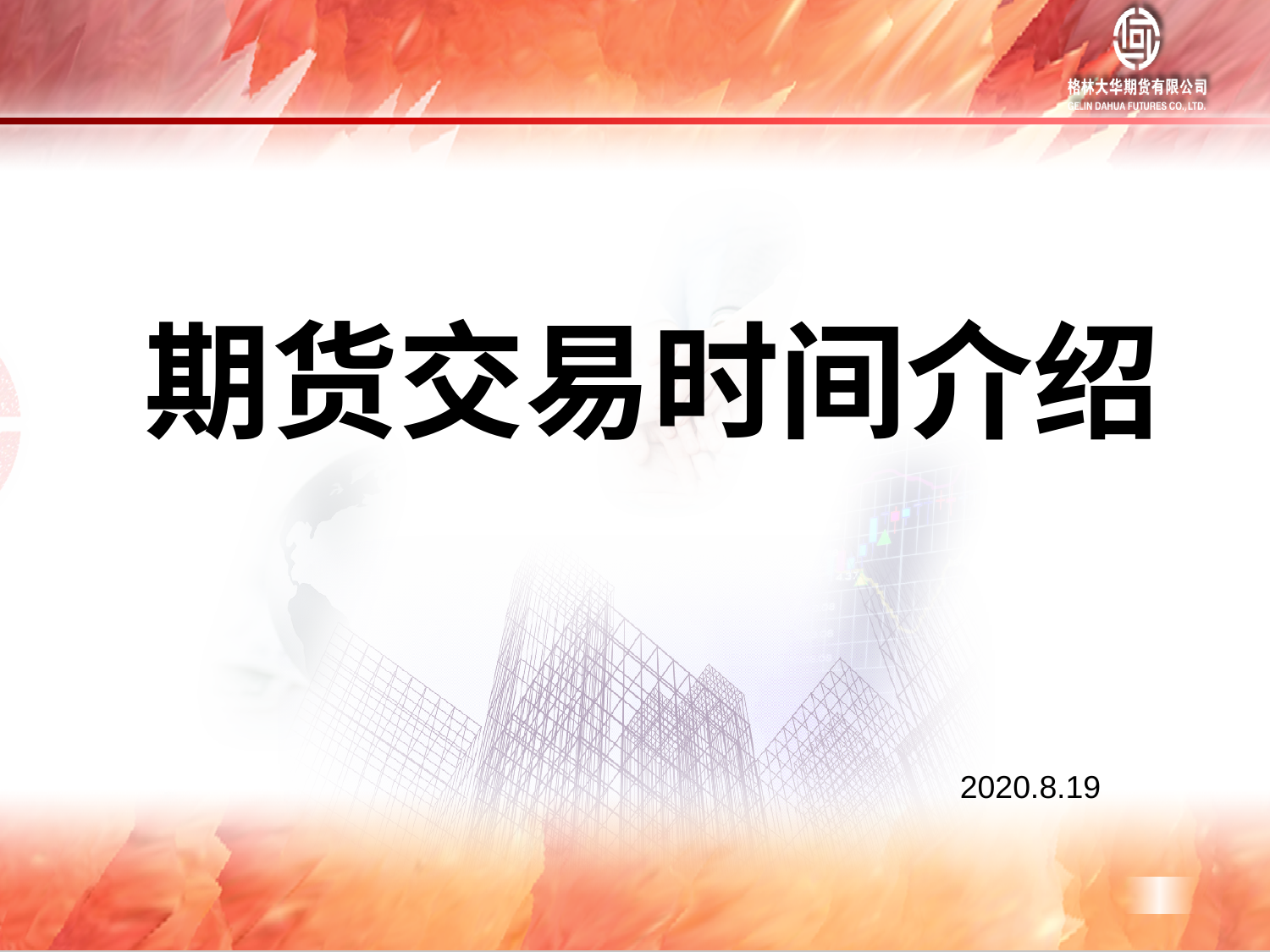

# 期货交易时间介绍

格 林 大 华
格 林 大 华

2020.8.19